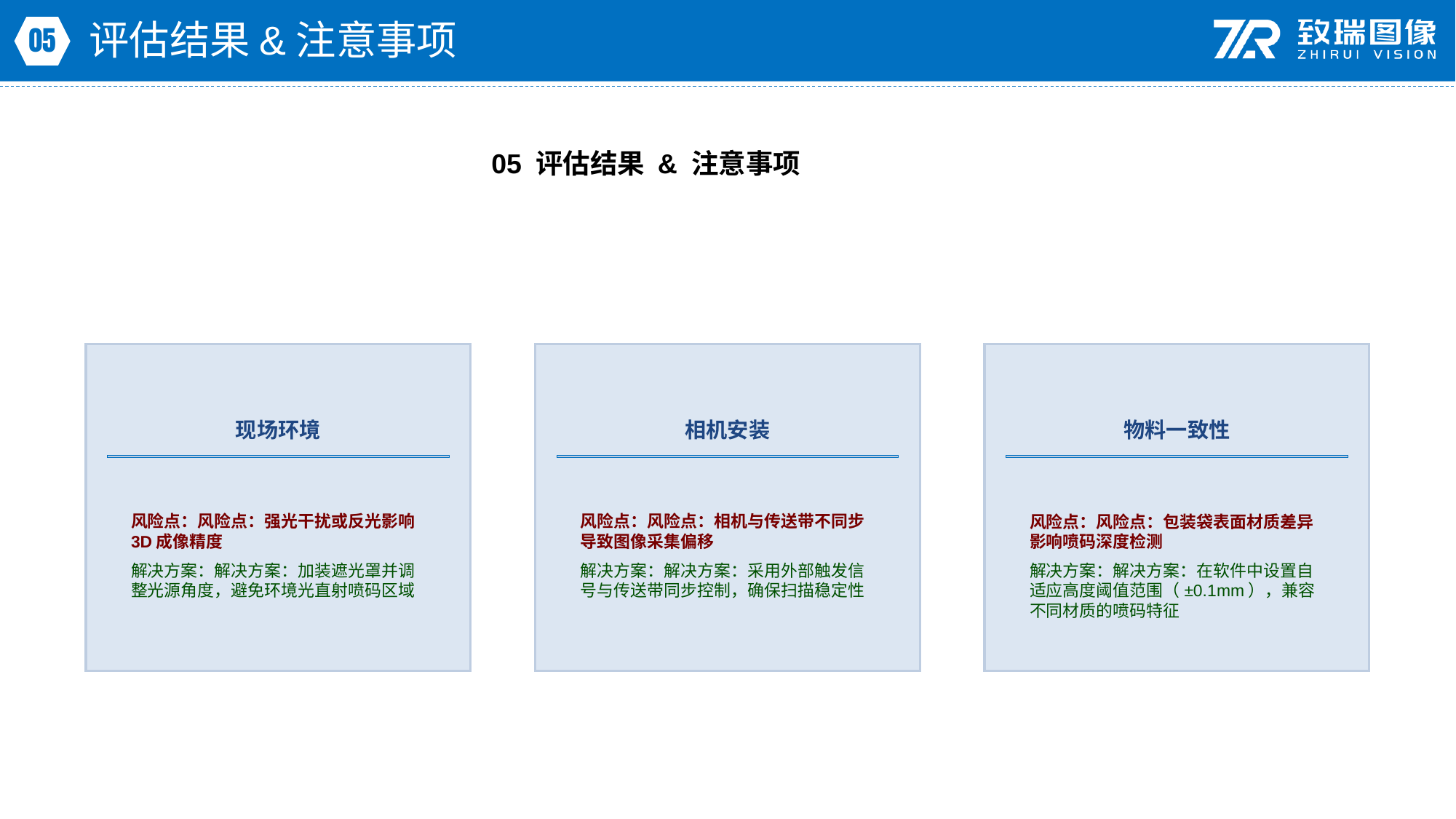

评估结果&注意事项
05

05 评估结果 & 注意事项

现场环境

相机安装

物料一致性

风险点：风险点：强光干扰或反光影响3D成像精度
解决方案：解决方案：加装遮光罩并调整光源角度，避免环境光直射喷码区域

风险点：风险点：相机与传送带不同步导致图像采集偏移
解决方案：解决方案：采用外部触发信号与传送带同步控制，确保扫描稳定性

风险点：风险点：包装袋表面材质差异影响喷码深度检测
解决方案：解决方案：在软件中设置自适应高度阈值范围（±0.1mm），兼容不同材质的喷码特征